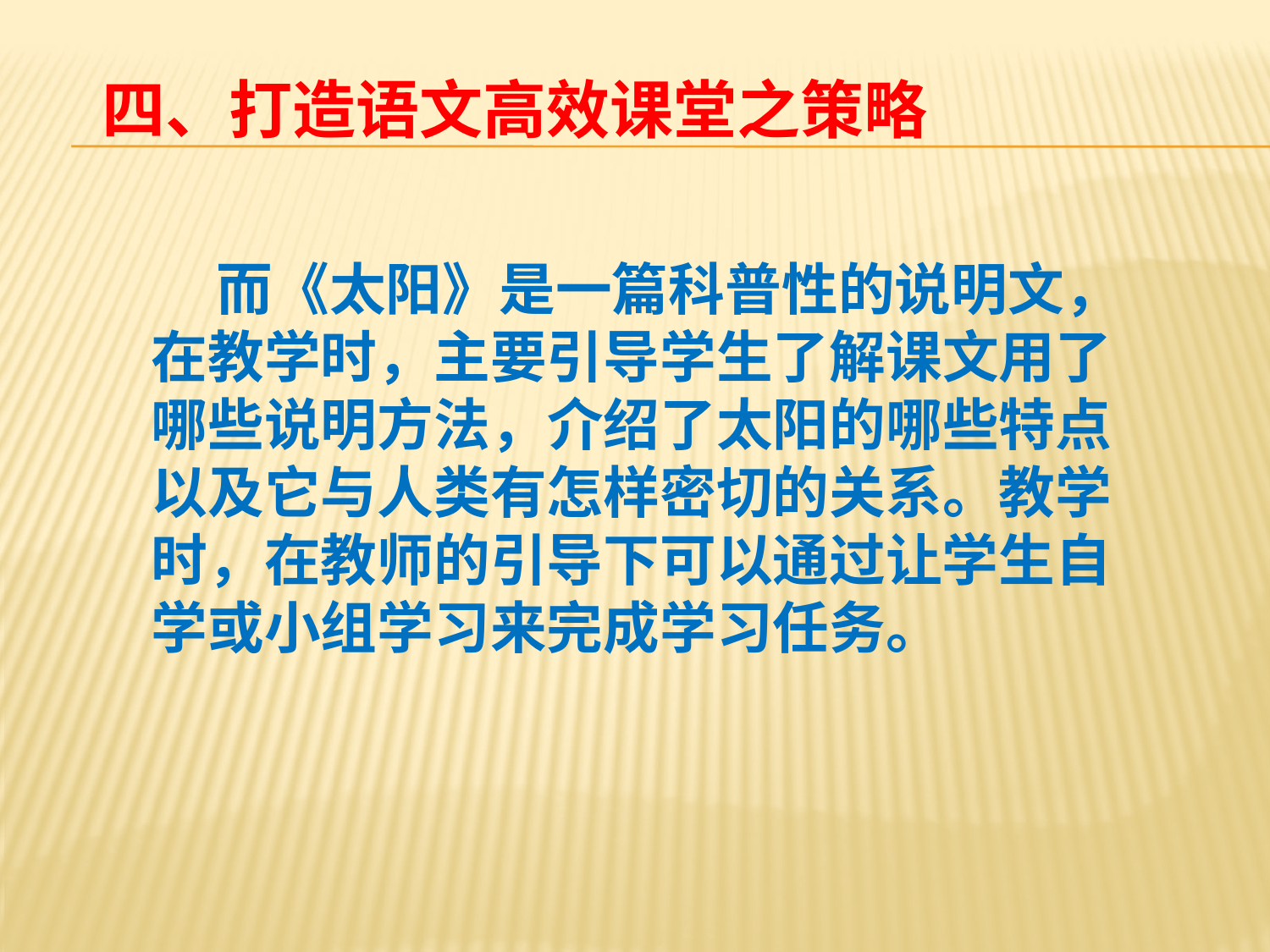

# 四、打造语文高效课堂之策略
    而《太阳》是一篇科普性的说明文，在教学时，主要引导学生了解课文用了哪些说明方法，介绍了太阳的哪些特点以及它与人类有怎样密切的关系。教学时，在教师的引导下可以通过让学生自学或小组学习来完成学习任务。